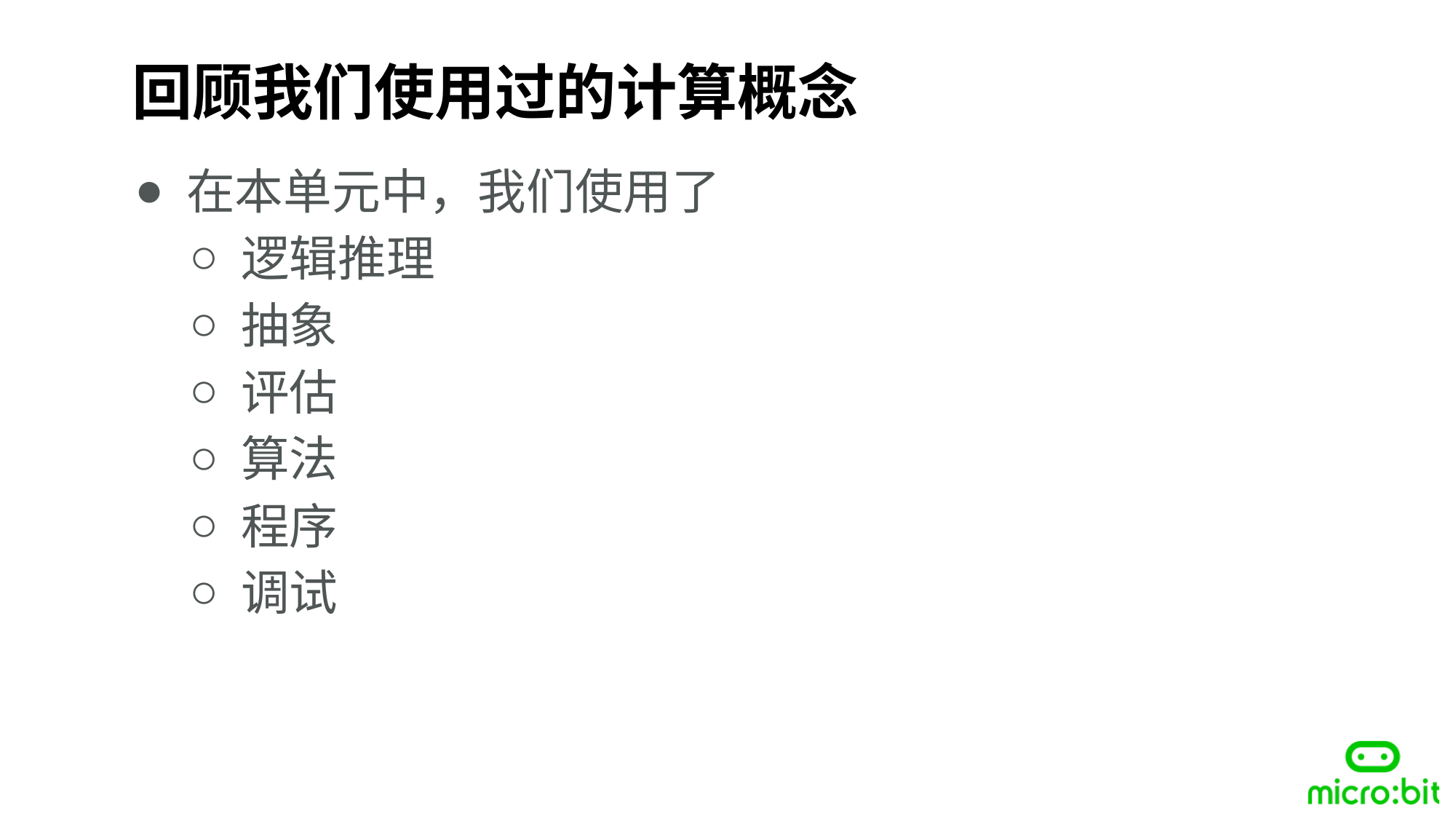

回顾我们使用过的计算概念

在本单元中，我们使用了
逻辑推理
抽象
评估
算法
程序
调试